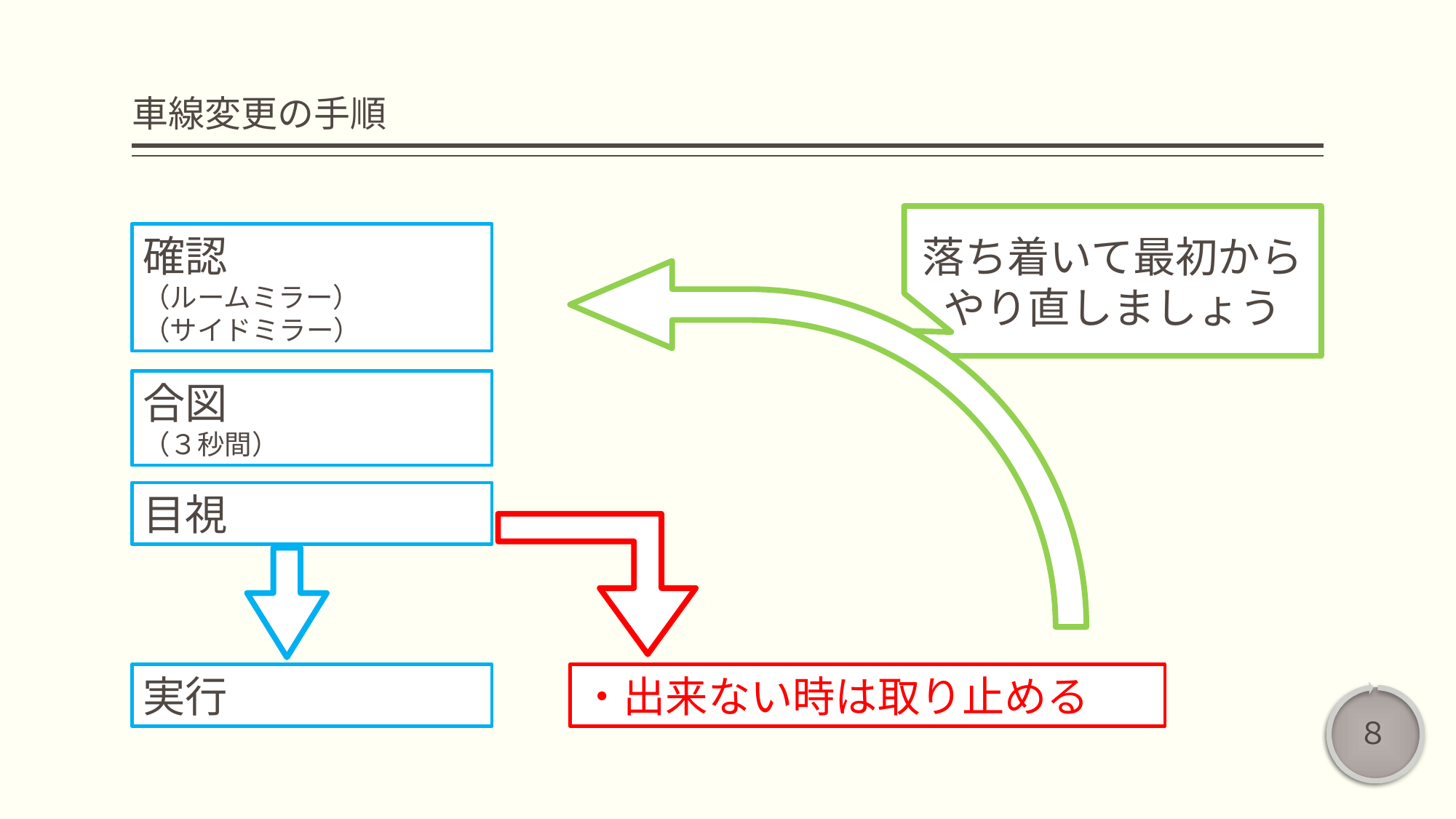

# 車線変更の手順
落ち着いて最初からやり直しましょう
確認
（ルームミラー）
（サイドミラー）

合図
（３秒間）
目視

実行
・出来ない時は取り止める
８